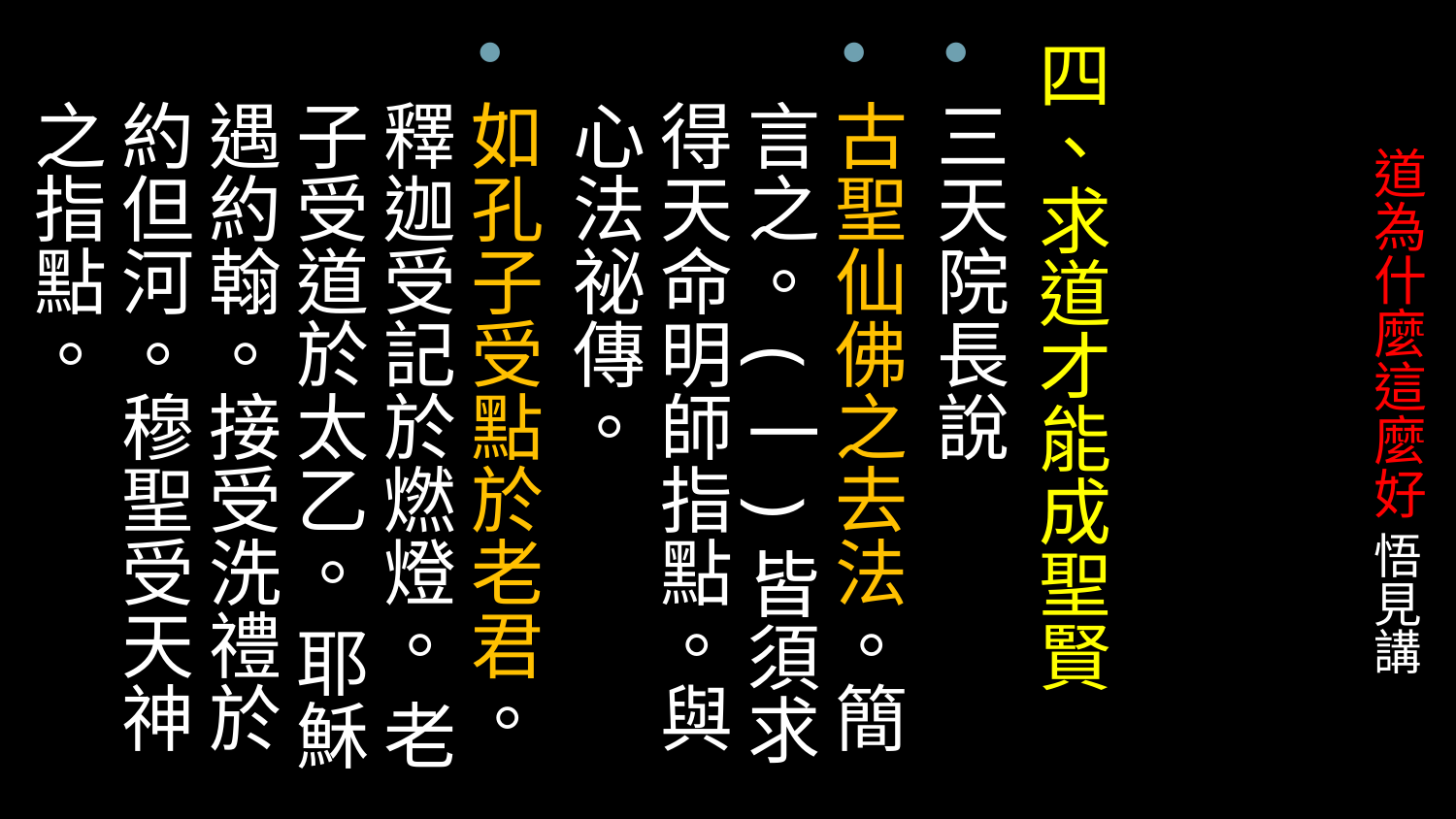

四、求道才能成聖賢
三天院長說
古聖仙佛之去法。簡言之。(一)皆須求得天命明師指點。與心法祕傳。
如孔子受點於老君。釋迦受記於燃燈。 老子受道於太乙。 耶穌遇約翰。接受洗禮於約但河。穆聖受天神之指點。
# 道為什麼這麼好 悟見講